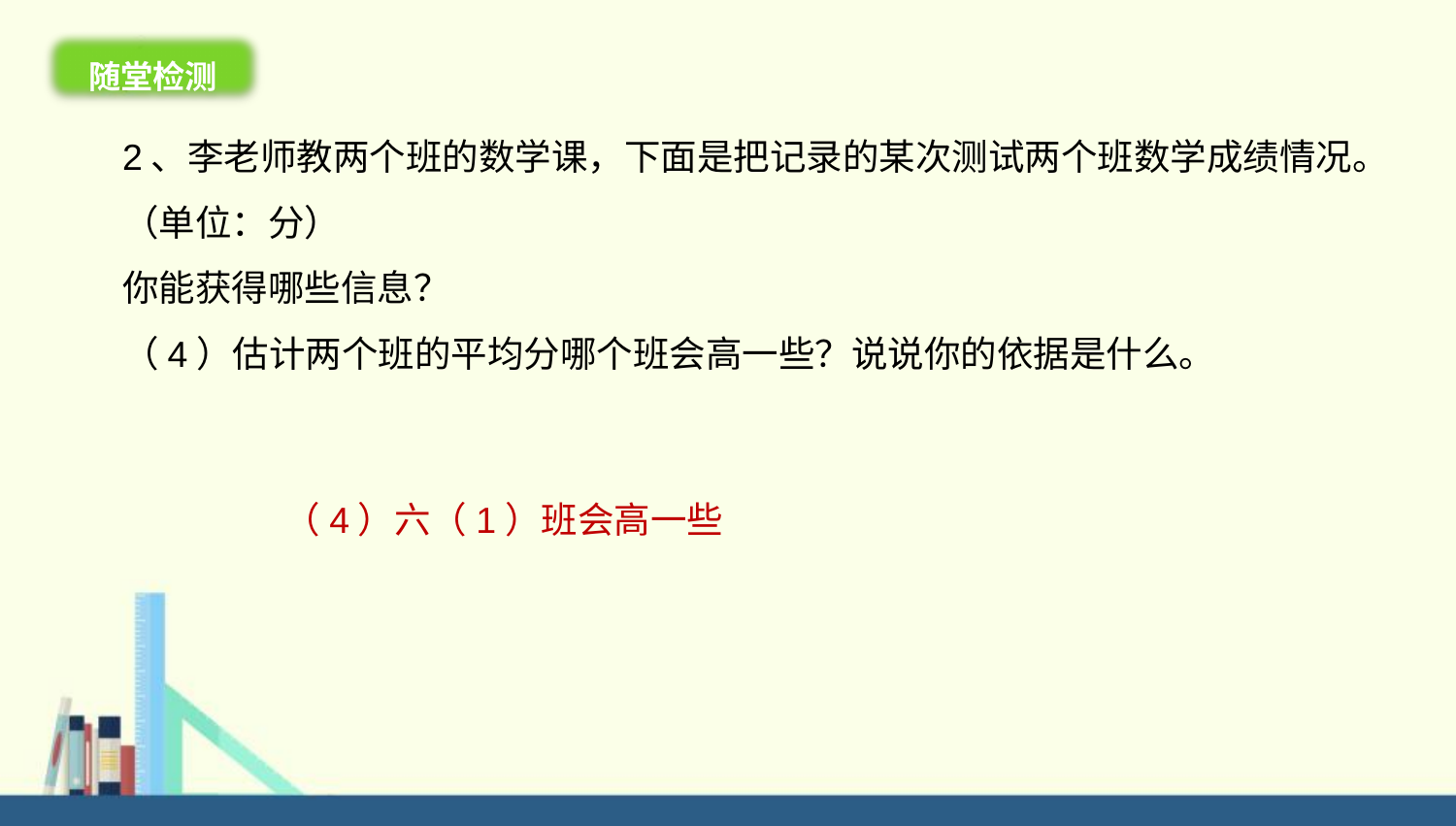

随堂检测
2、李老师教两个班的数学课，下面是把记录的某次测试两个班数学成绩情况。（单位：分）
你能获得哪些信息？
（4）估计两个班的平均分哪个班会高一些？说说你的依据是什么。
（4）六（1）班会高一些